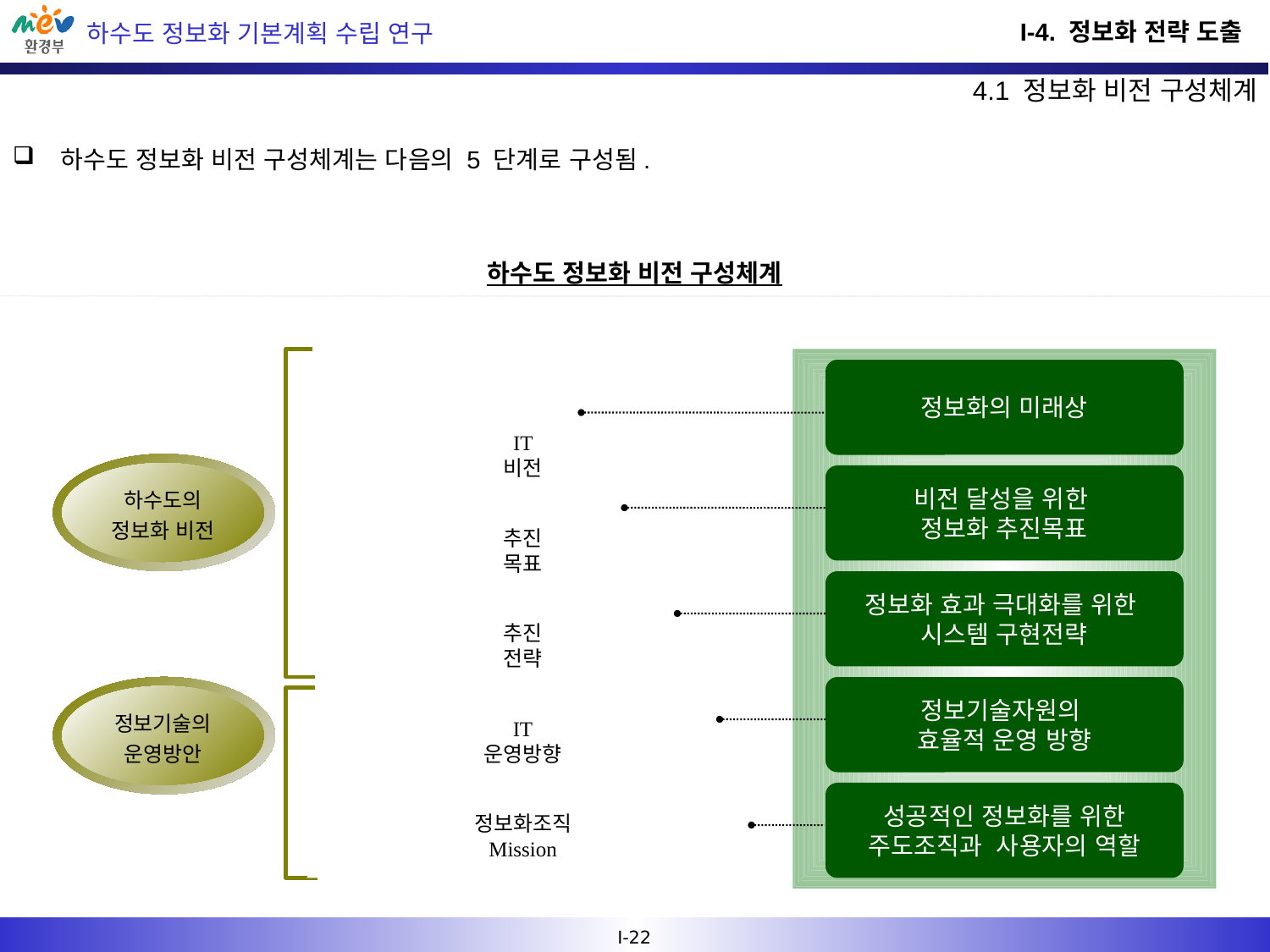

I-4. 정보화 전략 도출
4.1 정보화 비전 구성체계
하수도 정보화 비전 구성체계는 다음의 5 단계로 구성됨.
하수도 정보화 비전 구성체계

정보화의 미래상

IT
비전

하수도의
정보화 비전
비전 달성을 위한
정보화 추진목표

추진
목표

정보화 효과 극대화를 위한
시스템 구현전략

추진
전략

정보기술의 운영방안
정보기술자원의
효율적 운영 방향

IT
운영방향

성공적인 정보화를 위한 주도조직과  사용자의 역할
정보화조직
Mission